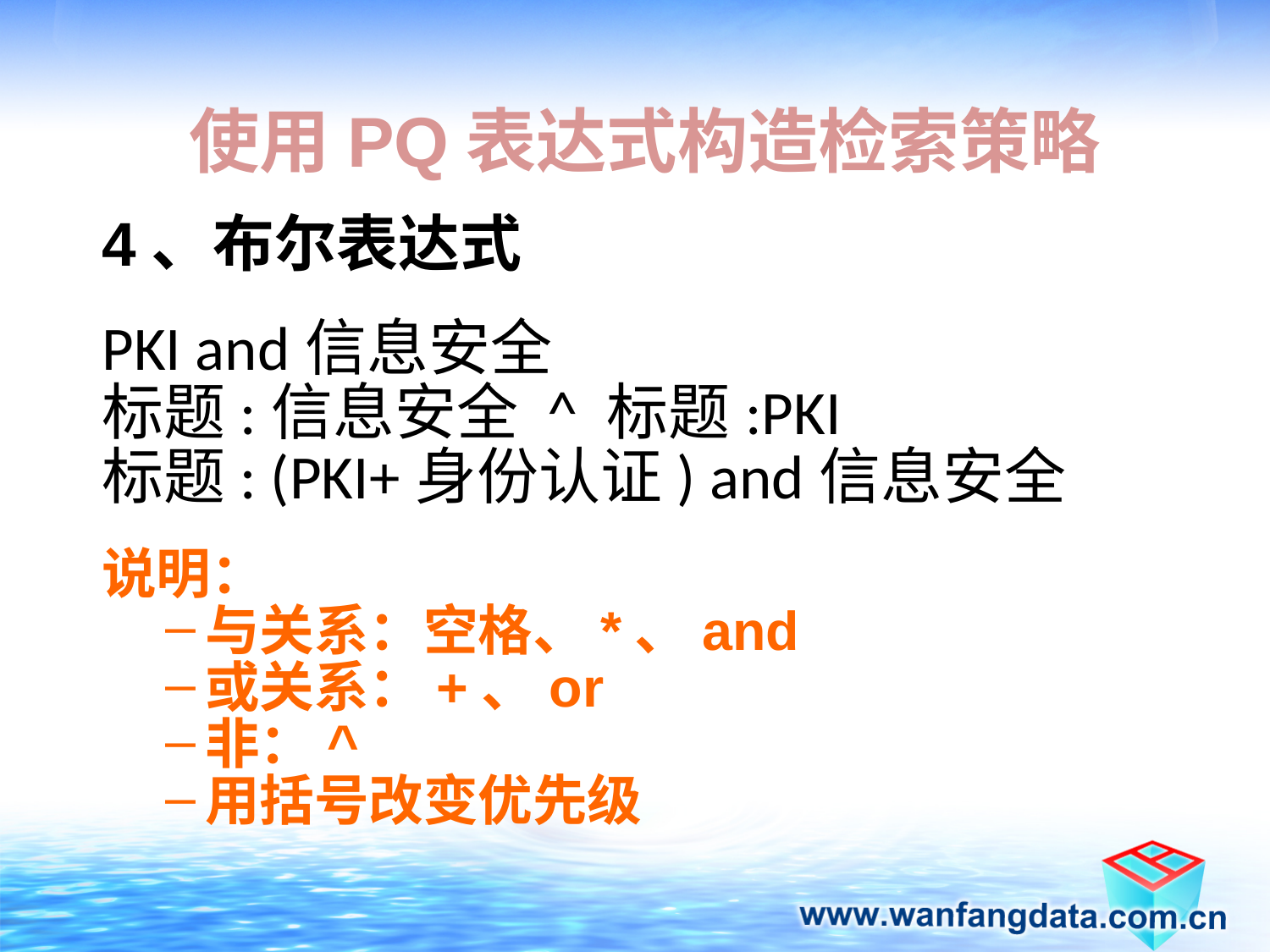

使用PQ表达式构造检索策略
4、布尔表达式

PKI and信息安全
标题:信息安全 ^ 标题:PKI
标题: (PKI+身份认证) and信息安全

说明：
与关系：空格、*、and
或关系：+、or
非：^
用括号改变优先级